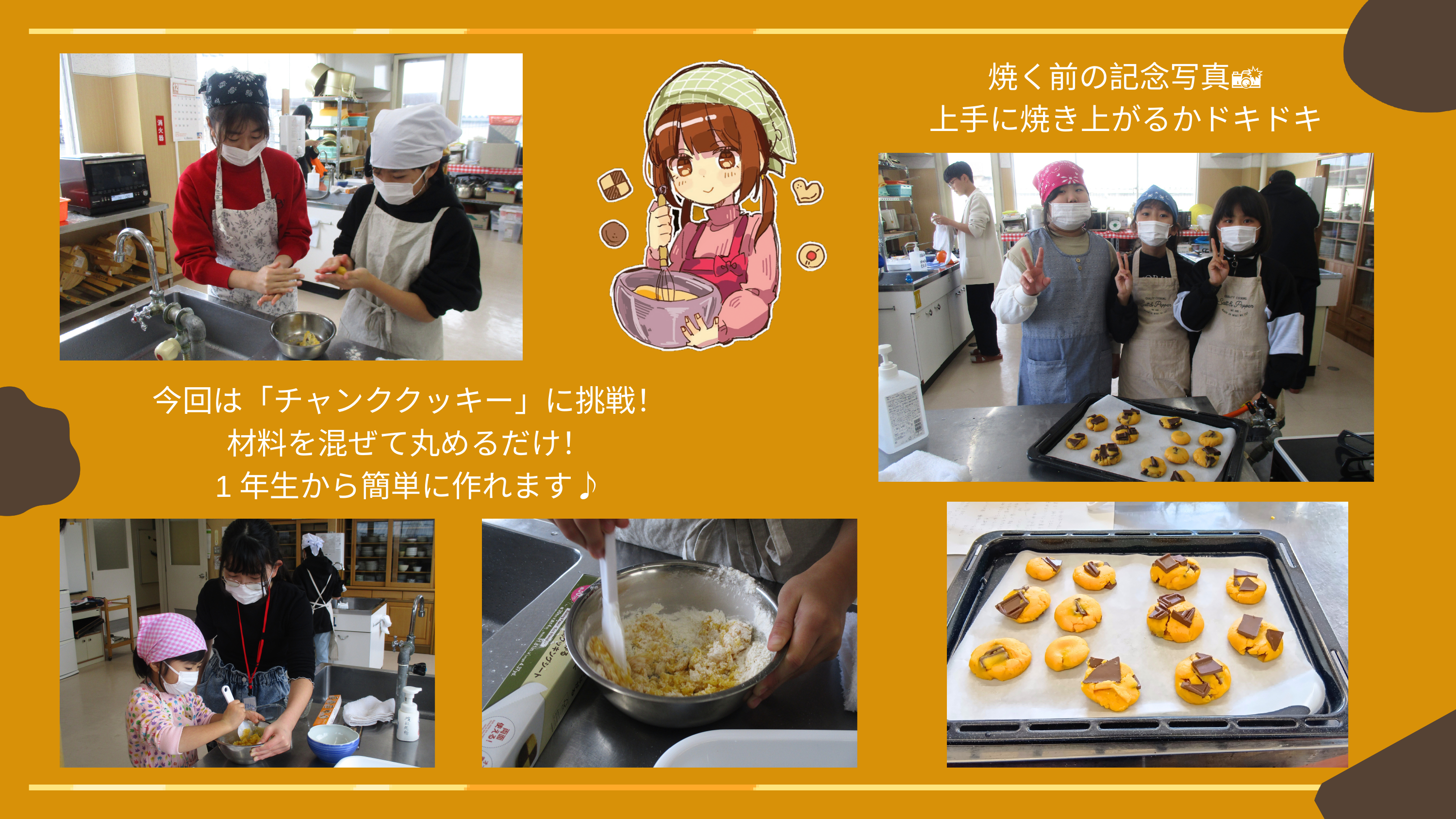

焼く前の記念写真📸
上手に焼き上がるかドキドキ

今回は「チャンククッキー」に挑戦！
材料を混ぜて丸めるだけ！
1年生から簡単に作れます♪